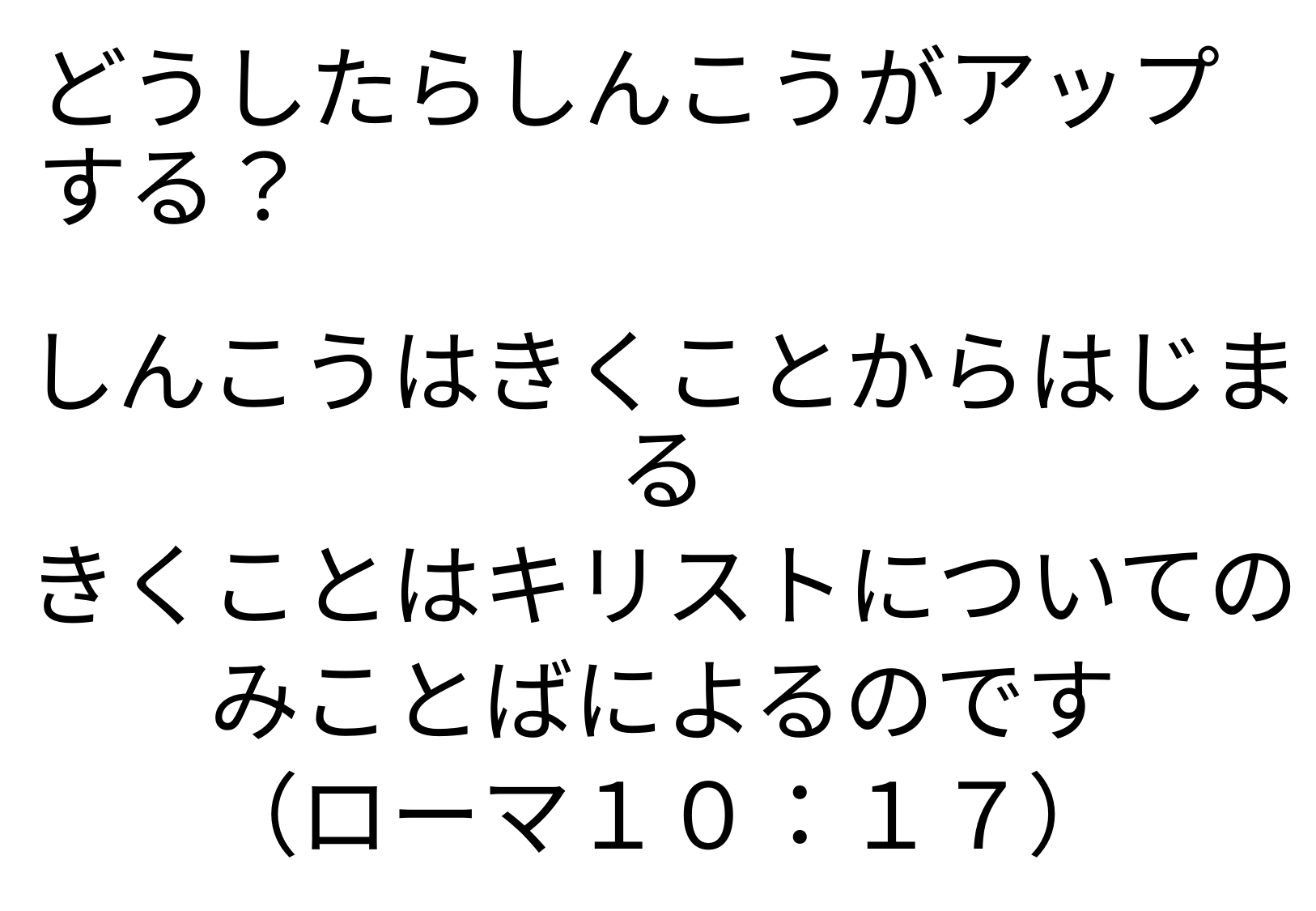

# どうしたらしんこうがアップする？
しんこうはきくことからはじまる
きくことはキリストについての
みことばによるのです
（ローマ１０：１７）